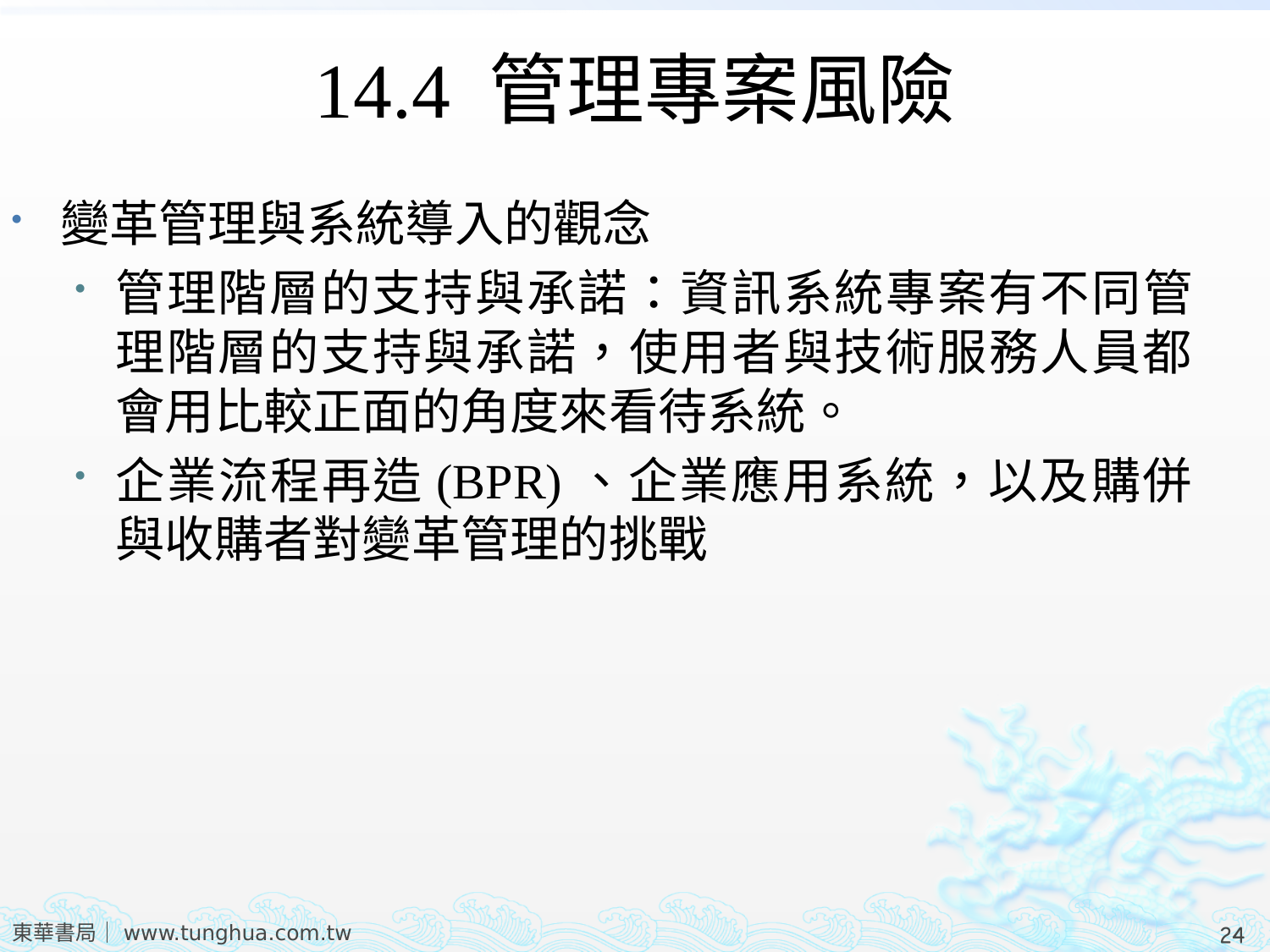

14.4 管理專案風險
變革管理與系統導入的觀念
管理階層的支持與承諾：資訊系統專案有不同管理階層的支持與承諾，使用者與技術服務人員都會用比較正面的角度來看待系統。
企業流程再造(BPR)、企業應用系統，以及購併與收購者對變革管理的挑戰